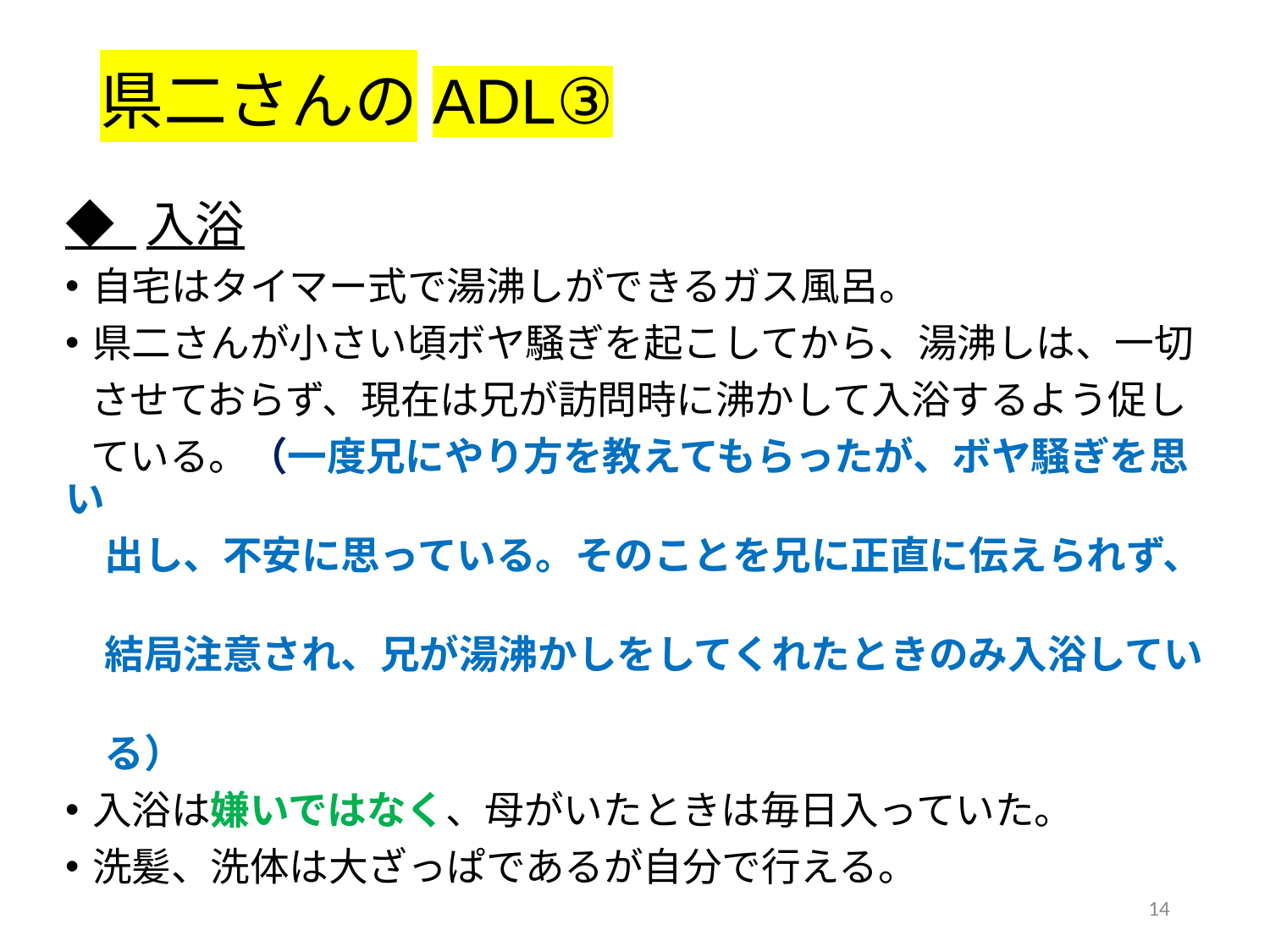

# 県二さんのADL③
◆  入浴
自宅はタイマー式で湯沸しができるガス風呂。
県二さんが小さい頃ボヤ騒ぎを起こしてから、湯沸しは、一切
  させておらず、現在は兄が訪問時に沸かして入浴するよう促し
  ている。（一度兄にやり方を教えてもらったが、ボヤ騒ぎを思い
　出し、不安に思っている。そのことを兄に正直に伝えられず、
　結局注意され、兄が湯沸かしをしてくれたときのみ入浴してい
　る）
入浴は嫌いではなく、母がいたときは毎日入っていた。
洗髪、洗体は大ざっぱであるが自分で行える。
14